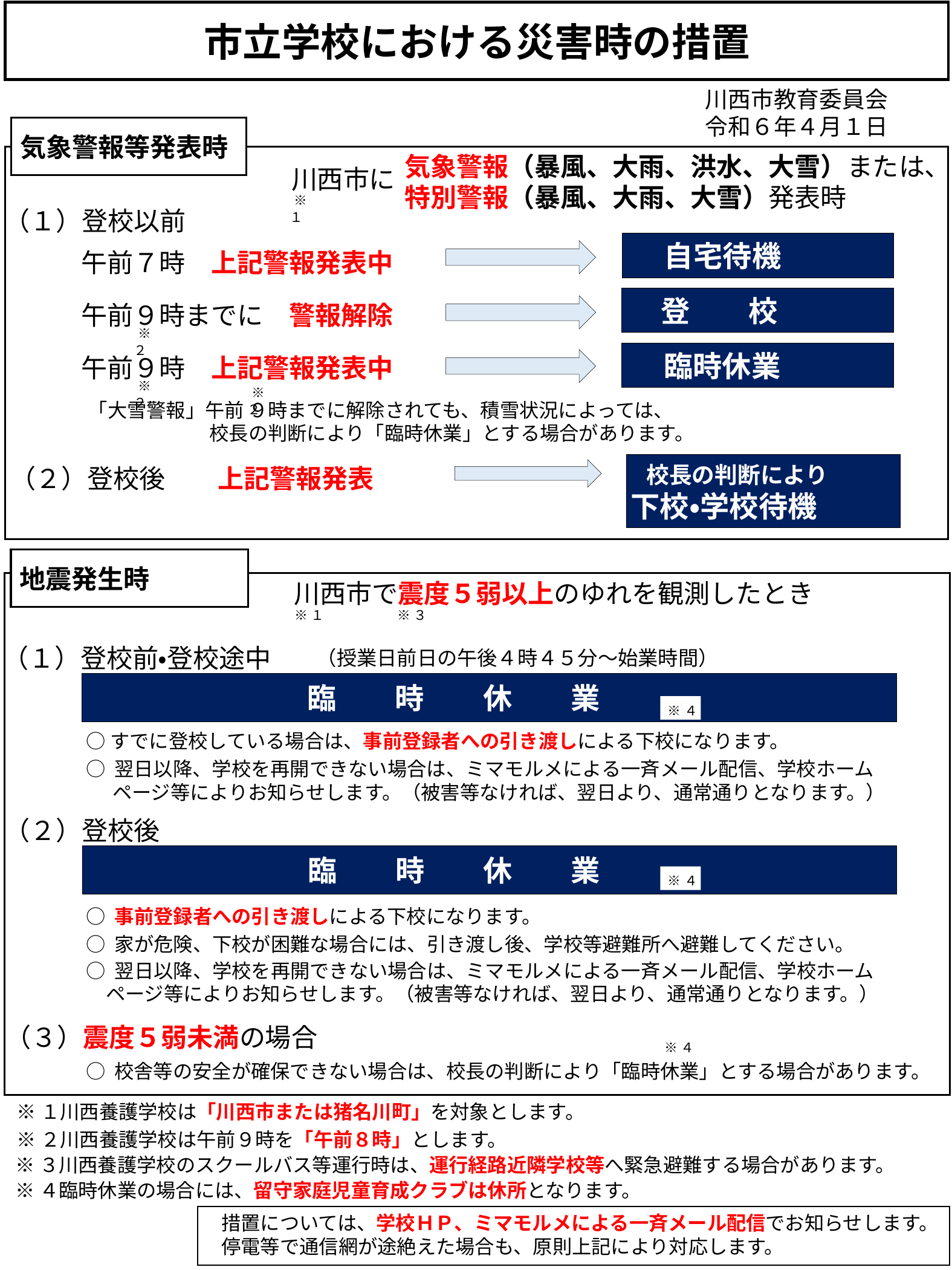

市立学校における災害時の措置
川西市教育委員会
令和６年４月１日
気象警報等発表時
気象警報（暴風、大雨、洪水、大雪）または、
特別警報（暴風、大雨、大雪）発表時

川西市に

（１）登校以前
自宅待機

　　　午前７時　上記警報発表中
登　　校
　　　午前９時までに　警報解除

臨時休業
　　　午前９時　上記警報発表中

「大雪警報」午前 ９時までに解除されても、積雪状況によっては、
　　　　　　 校長の判断により「臨時休業」とする場合があります。

  校長の判断により
下校・学校待機
（２）登校後　　上記警報発表

 ※１
 ※２
 ※２
 ※２
地震発生時
川西市で震度５弱以上のゆれを観測したとき

 ※３
 ※１
（授業日前日の午後４時４５分～始業時間）
（１）登校前・登校途中
臨　　時　　休　　業
 ※４
○すでに登校している場合は、事前登録者への引き渡しによる下校になります。

○ 翌日以降、学校を再開できない場合は、ミマモルメによる一斉メール配信、学校ホーム　　ページ等によりお知らせします。（被害等なければ、翌日より、通常通りとなります。）
（２）登校後
臨　　時　　休　　業
○ 事前登録者への引き渡しによる下校になります。

○ 家が危険、下校が困難な場合には、引き渡し後、学校等避難所へ避難してください。

○ 翌日以降、学校を再開できない場合は、ミマモルメによる一斉メール配信、学校ホーム
　ページ等によりお知らせします。（被害等なければ、翌日より、通常通りとなります。）

（３）震度５弱未満の場合
○ 校舎等の安全が確保できない場合は、校長の判断により「臨時休業」とする場合があります。

 ※４
 ※４
  ※１川西養護学校は「川西市または猪名川町」を対象とします。
  ※２川西養護学校は午前９時を「午前８時」とします。
  ※３川西養護学校のスクールバス等運行時は、運行経路近隣学校等へ緊急避難する場合があります。
  ※４臨時休業の場合には、留守家庭児童育成クラブは休所となります。
　措置については、学校ＨＰ、ミマモルメによる一斉メール配信でお知らせします。
　停電等で通信網が途絶えた場合も、原則上記により対応します。